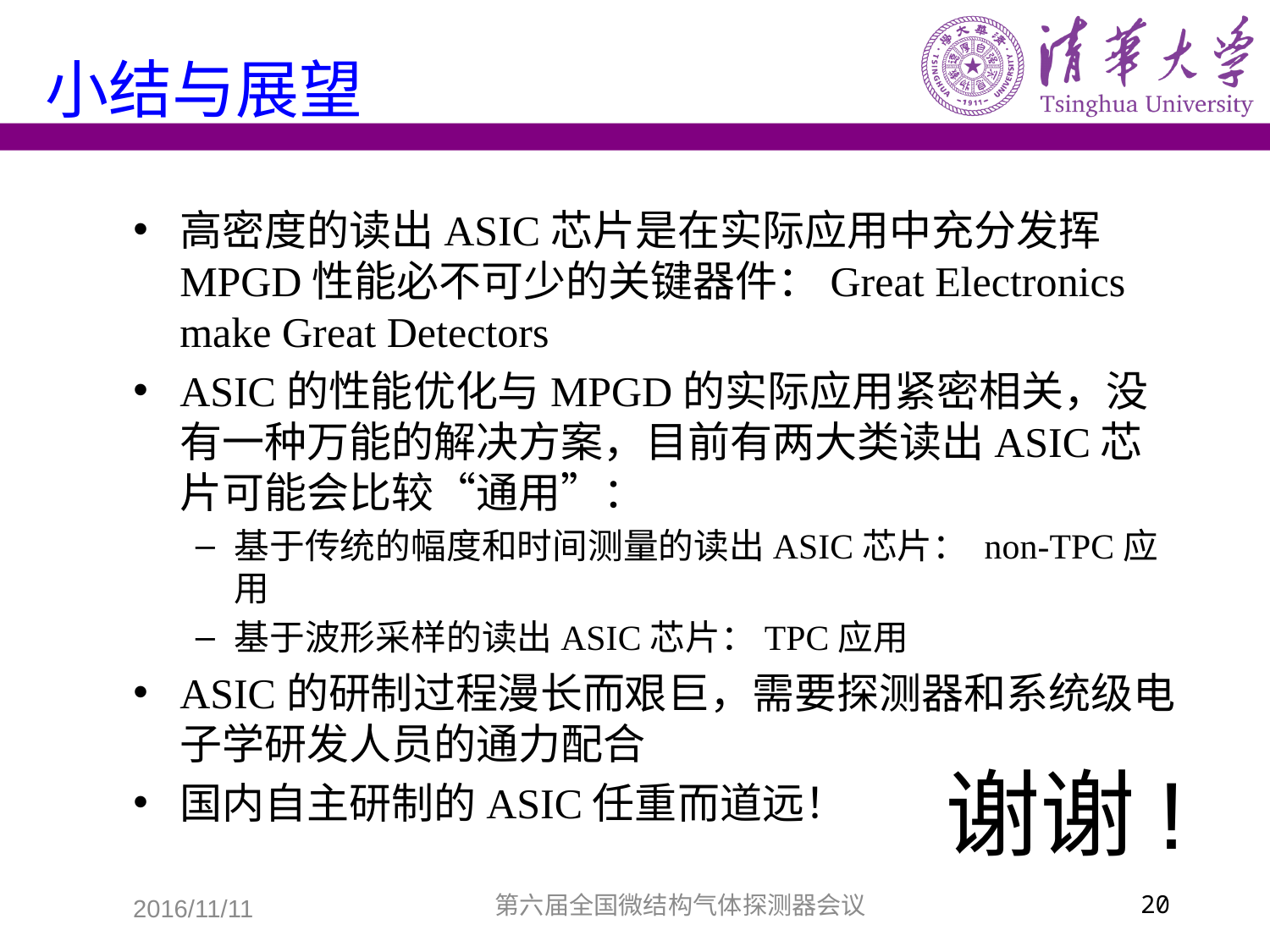

# 小结与展望
高密度的读出ASIC芯片是在实际应用中充分发挥MPGD性能必不可少的关键器件：Great Electronics make Great Detectors
ASIC的性能优化与MPGD的实际应用紧密相关，没有一种万能的解决方案，目前有两大类读出ASIC芯片可能会比较“通用”：
基于传统的幅度和时间测量的读出ASIC芯片： non-TPC应用
基于波形采样的读出ASIC芯片：TPC应用
ASIC的研制过程漫长而艰巨，需要探测器和系统级电子学研发人员的通力配合
国内自主研制的ASIC任重而道远！
谢谢!
2016/11/11
第六届全国微结构气体探测器会议
20